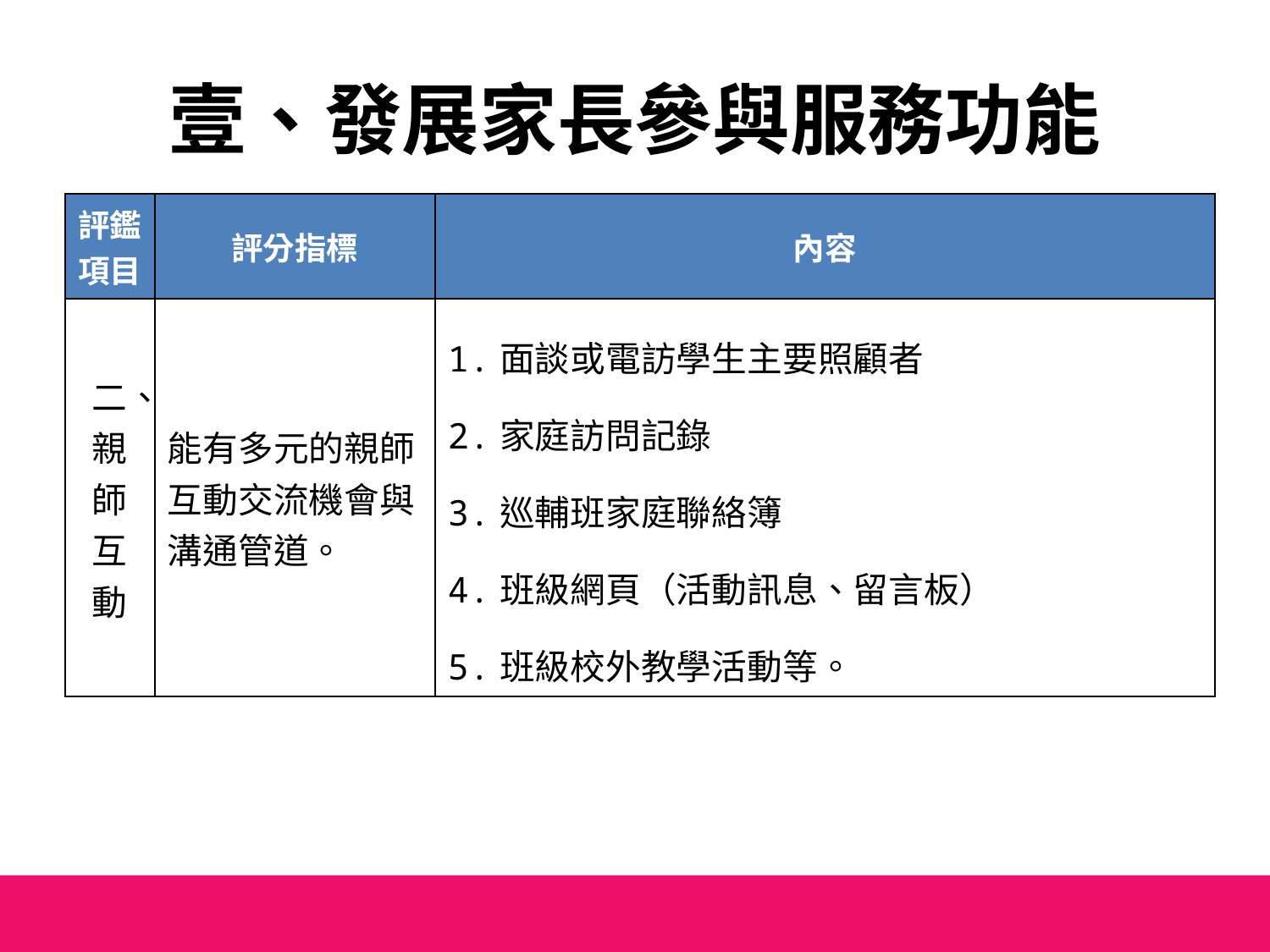

# 壹、發展家長參與服務功能
| 評鑑項目 | 評分指標 | 內容 |
| --- | --- | --- |
| 二、親師互動 | 能有多元的親師互動交流機會與溝通管道。 | 1.面談或電訪學生主要照顧者 2.家庭訪問記錄 3.巡輔班家庭聯絡簿 4.班級網頁（活動訊息、留言板） 5.班級校外教學活動等。 |